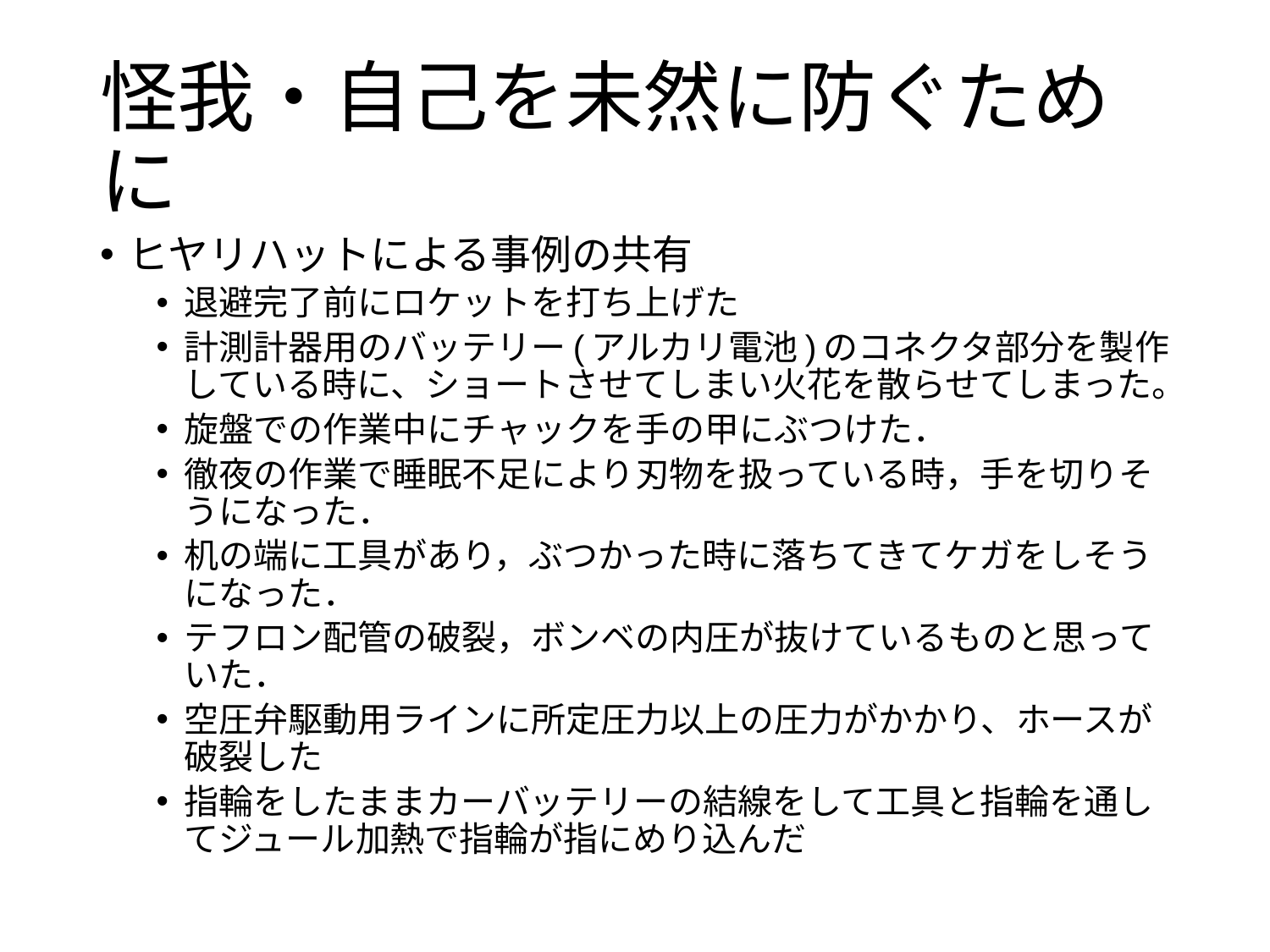

# 怪我・自己を未然に防ぐために
ヒヤリハットによる事例の共有
退避完了前にロケットを打ち上げた
計測計器用のバッテリー(アルカリ電池)のコネクタ部分を製作している時に、ショートさせてしまい火花を散らせてしまった。
旋盤での作業中にチャックを手の甲にぶつけた．
徹夜の作業で睡眠不足により刃物を扱っている時，手を切りそうになった．
机の端に工具があり，ぶつかった時に落ちてきてケガをしそうになった．
テフロン配管の破裂，ボンベの内圧が抜けているものと思っていた．
空圧弁駆動用ラインに所定圧力以上の圧力がかかり、ホースが破裂した
指輪をしたままカーバッテリーの結線をして工具と指輪を通してジュール加熱で指輪が指にめり込んだ